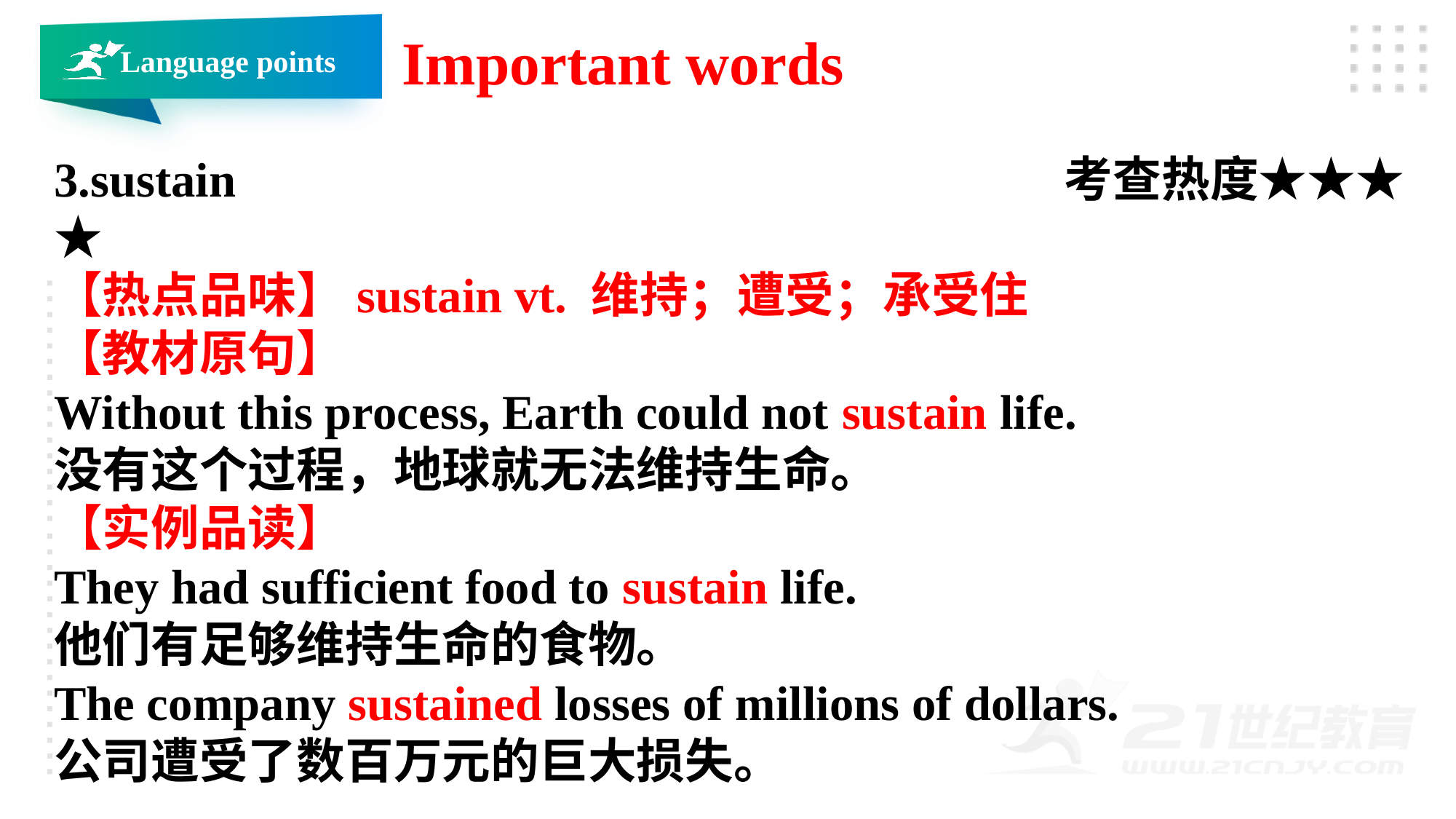

Important words
Language points
3.sustain                                                                   考查热度★★★★
【热点品味】sustain vt. 维持；遭受；承受住
【教材原句】
Without this process, Earth could not sustain life.
没有这个过程，地球就无法维持生命。
【实例品读】
They had sufficient food to sustain life.
他们有足够维持生命的食物。
The company sustained losses of millions of dollars.
公司遭受了数百万元的巨大损失。